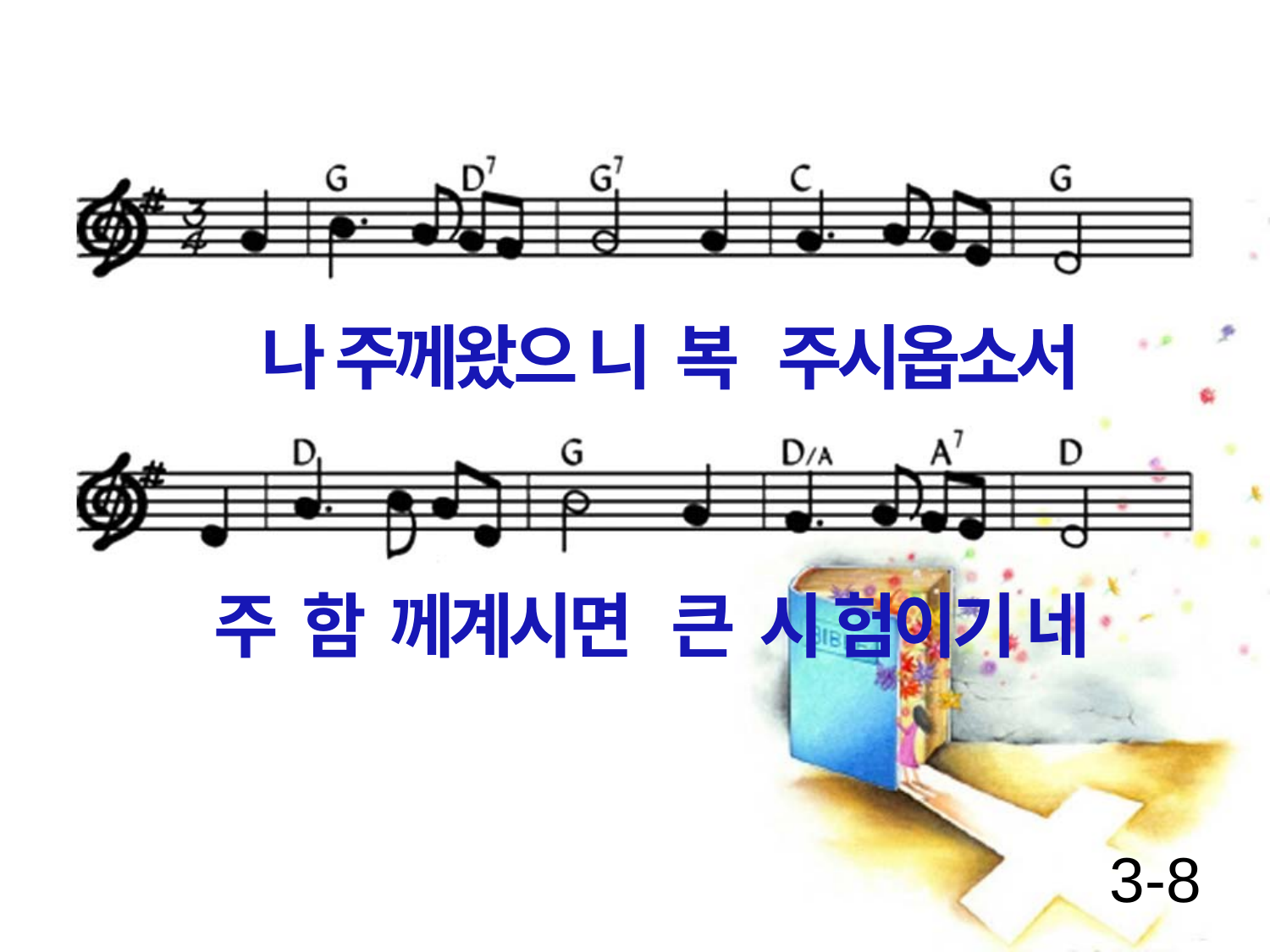

나 주께왔으 니  복   주시옵소서
주  함  께계시면   큰  시 험이기 네
3-8